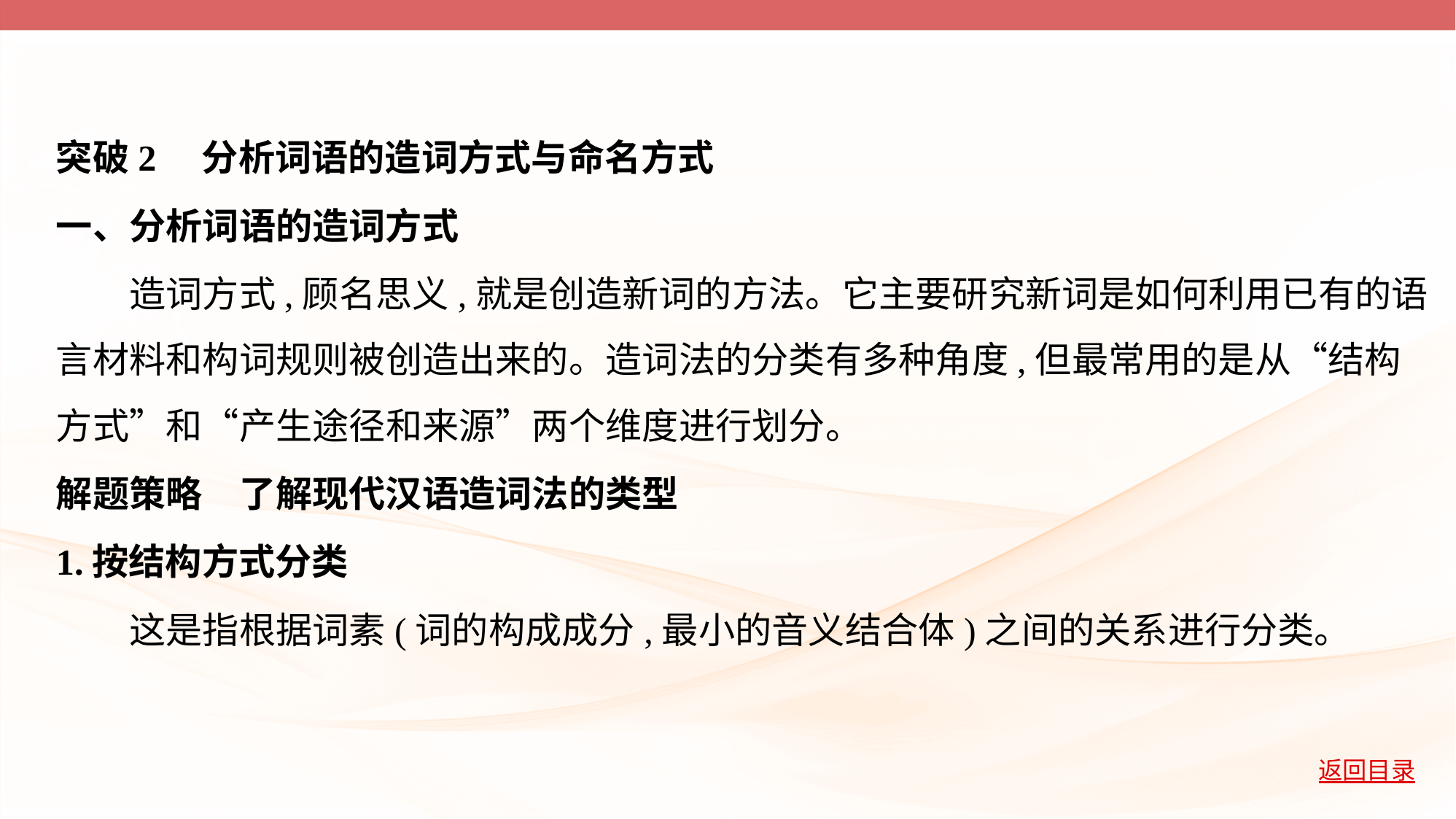

突破2　分析词语的造词方式与命名方式
一、分析词语的造词方式
　　造词方式,顾名思义,就是创造新词的方法。它主要研究新词是如何利用已有的语
言材料和构词规则被创造出来的。造词法的分类有多种角度,但最常用的是从“结构
方式”和“产生途径和来源”两个维度进行划分。
解题策略　了解现代汉语造词法的类型
1.按结构方式分类
　　这是指根据词素(词的构成成分,最小的音义结合体)之间的关系进行分类。